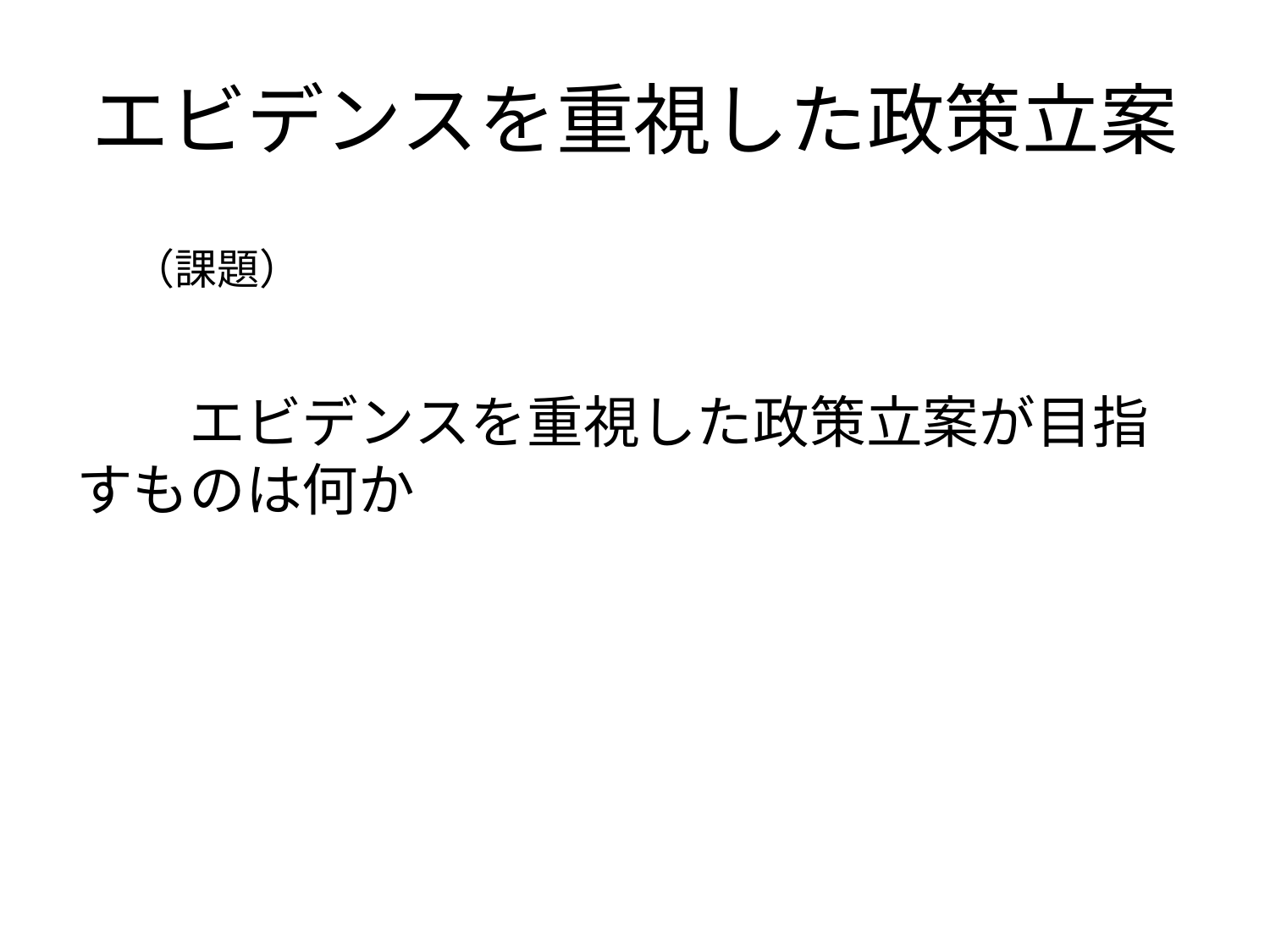

# エビデンスを重視した政策立案
　（課題）

　　エビデンスを重視した政策立案が目指すものは何か